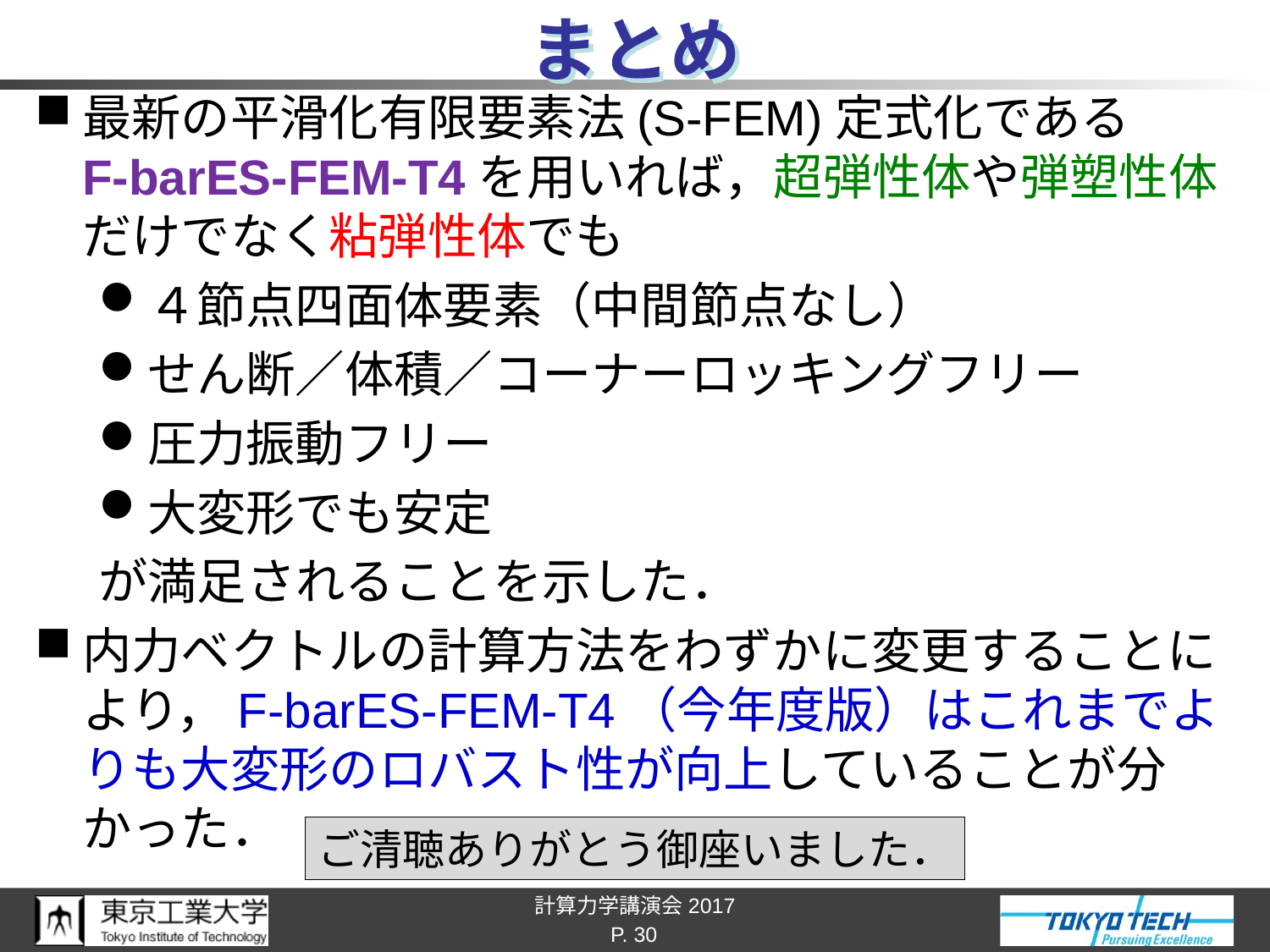

# まとめ
最新の平滑化有限要素法(S-FEM)定式化である
F-barES-FEM-T4を用いれば，超弾性体や弾塑性体
だけでなく粘弾性体でも
４節点四面体要素（中間節点なし）
せん断／体積／コーナーロッキングフリー
圧力振動フリー
大変形でも安定
が満足されることを示した．
内力ベクトルの計算方法をわずかに変更することにより，F-barES-FEM-T4（今年度版）はこれまでよりも大変形のロバスト性が向上していることが分かった．
ご清聴ありがとう御座いました．
P. 30